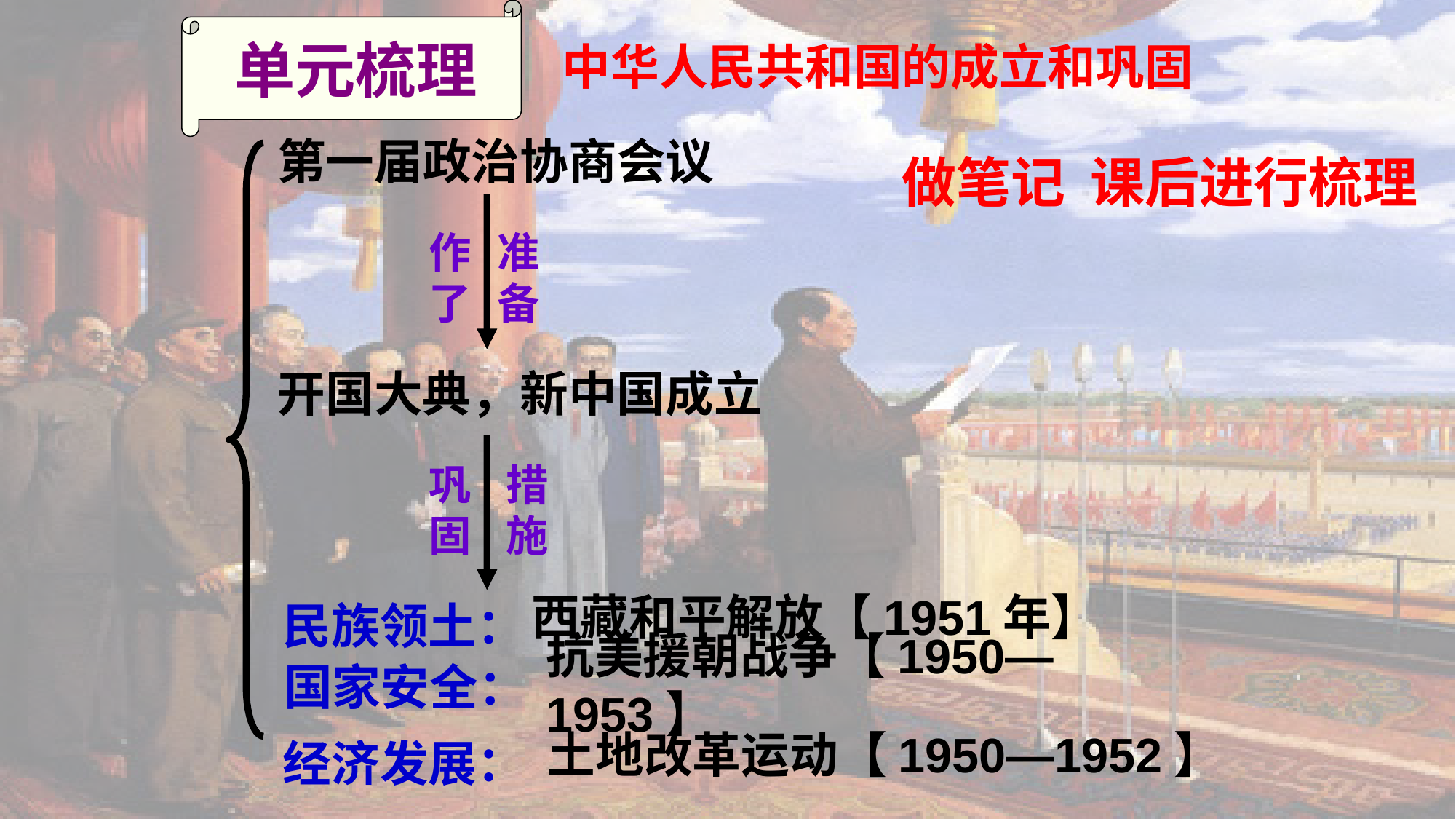

单元梳理
中华人民共和国的成立和巩固
第一届政治协商会议

做笔记  课后进行梳理

作了
准备
开国大典，新中国成立

巩固
措施
西藏和平解放【1951年】
民族领土：
国家安全：
经济发展：
抗美援朝战争【1950—1953】
土地改革运动【1950—1952】